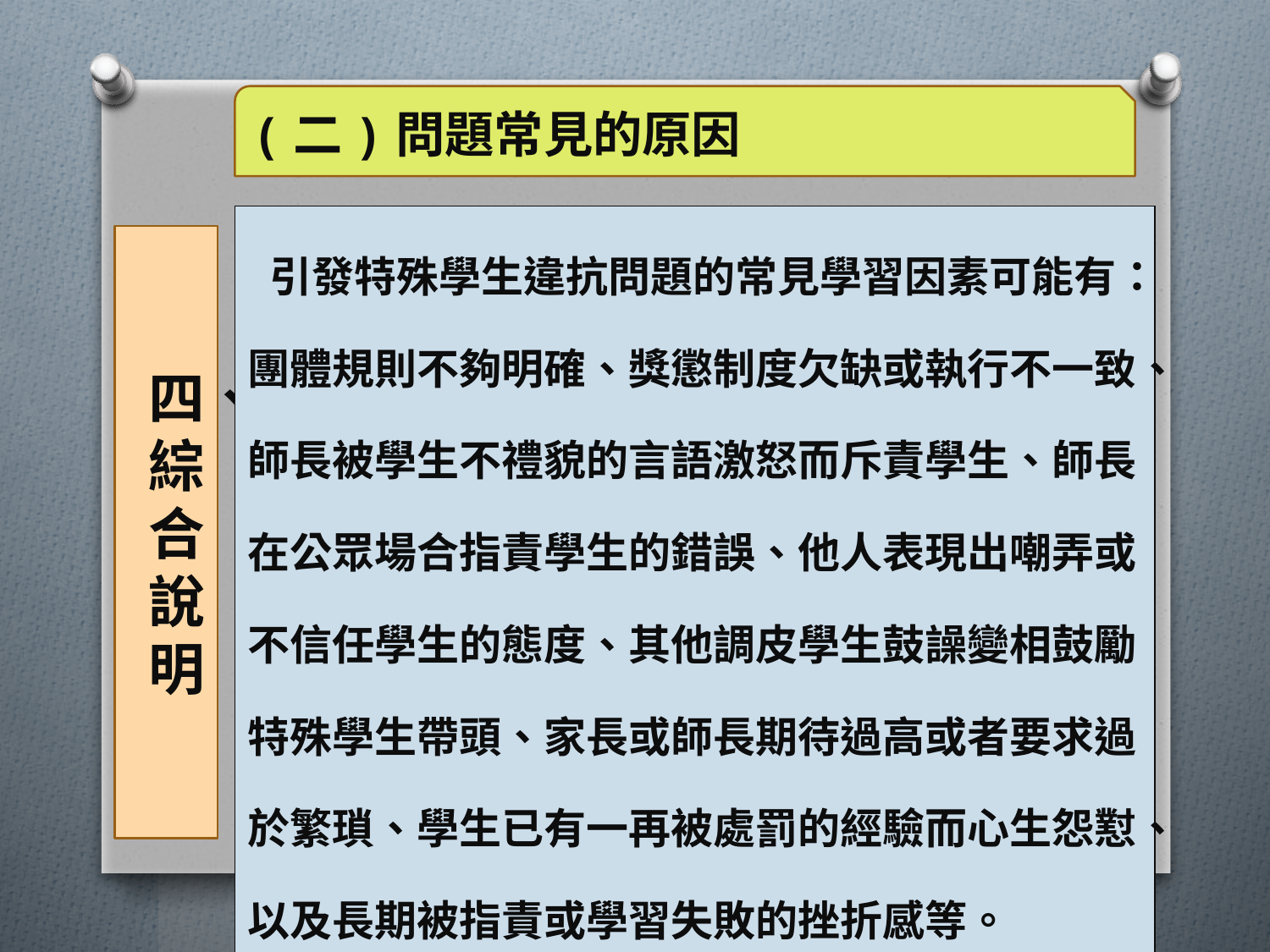

(二)問題常見的原因
| 引發特殊學生違抗問題的常見學習因素可能有：團體規則不夠明確、獎懲制度欠缺或執行不一致、師長被學生不禮貌的言語激怒而斥責學生、師長在公眾場合指責學生的錯誤、他人表現出嘲弄或不信任學生的態度、其他調皮學生鼓譟變相鼓勵特殊學生帶頭、家長或師長期待過高或者要求過於繁瑣、學生已有一再被處罰的經驗而心生怨懟、以及長期被指責或學習失敗的挫折感等。 |
| --- |
# 四、綜合說明